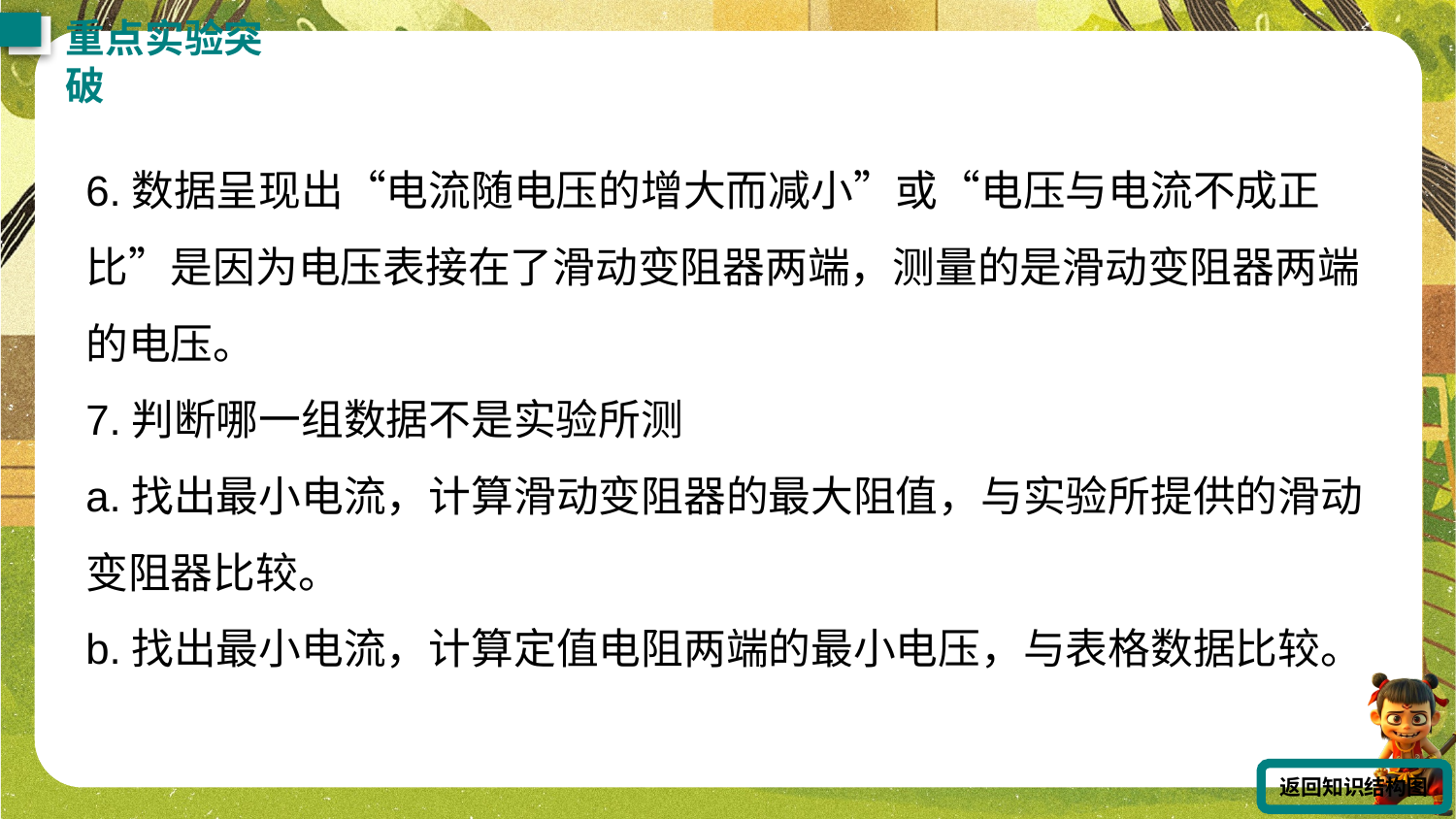

重点实验突破

6.数据呈现出“电流随电压的增大而减小”或“电压与电流不成正
比”是因为电压表接在了滑动变阻器两端，测量的是滑动变阻器两端的电压。
7.判断哪一组数据不是实验所测
a.找出最小电流，计算滑动变阻器的最大阻值，与实验所提供的滑动变阻器比较。
b.找出最小电流，计算定值电阻两端的最小电压，与表格数据比较。
返回知识结构图